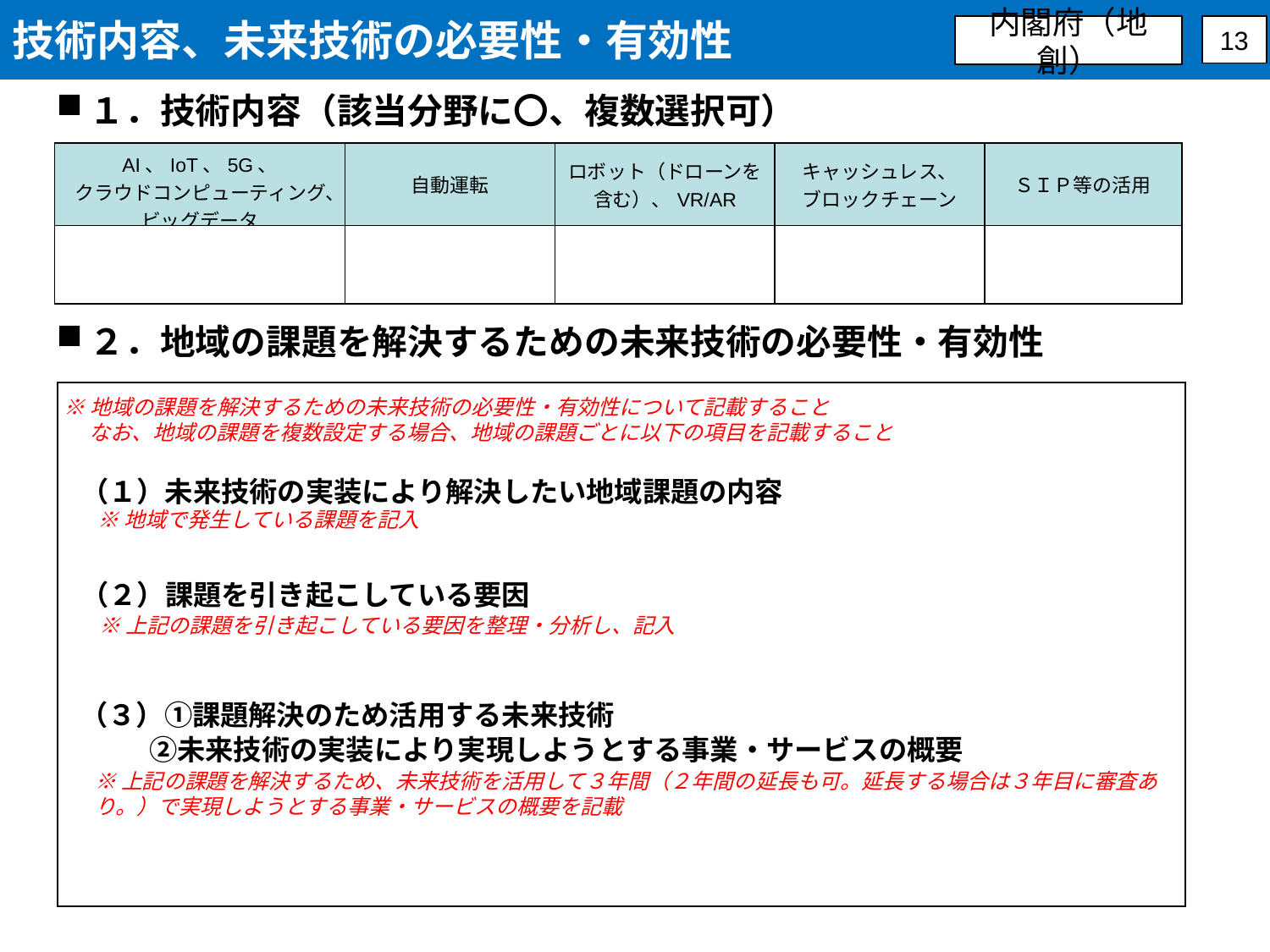

技術内容、未来技術の必要性・有効性
内閣府（地創）
13
１．技術内容（該当分野に〇、複数選択可）

| AI、IoT、5G、 クラウドコンピューティング、 ビッグデータ | 自動運転 | ロボット（ドローンを含む）、VR/AR | キャッシュレス、 ブロックチェーン | ＳＩＰ等の活用 |
| --- | --- | --- | --- | --- |
|  |  |  |  |  |
２．地域の課題を解決するための未来技術の必要性・有効性
|  |
| --- |
※地域の課題を解決するための未来技術の必要性・有効性について記載すること
　 なお、地域の課題を複数設定する場合、地域の課題ごとに以下の項目を記載すること
（１）未来技術の実装により解決したい地域課題の内容
※地域で発生している課題を記入
（２）課題を引き起こしている要因
※上記の課題を引き起こしている要因を整理・分析し、記入
（３）①課題解決のため活用する未来技術
 　　②未来技術の実装により実現しようとする事業・サービスの概要
※上記の課題を解決するため、未来技術を活用して３年間（２年間の延長も可。延長する場合は３年目に審査あり。）で実現しようとする事業・サービスの概要を記載